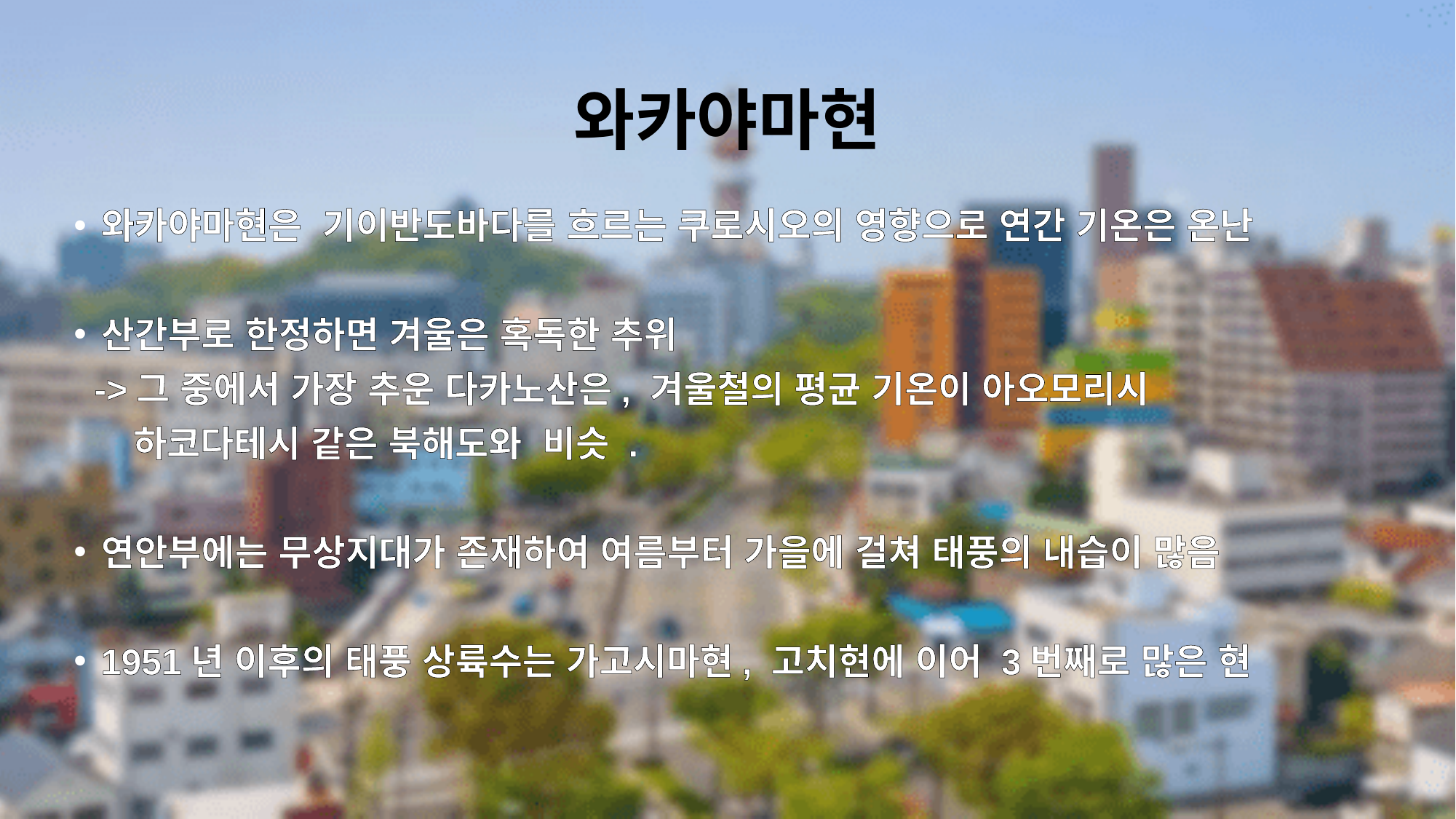

# 와카야마현
와카야마현은  기이반도바다를 흐르는 쿠로시오의 영향으로 연간 기온은 온난

산간부로 한정하면 겨울은 혹독한 추위
  ->그 중에서 가장 추운 다카노산은, 겨울철의 평균 기온이 아오모리시
     하코다테시 같은 북해도와  비슷 .

연안부에는 무상지대가 존재하여 여름부터 가을에 걸쳐 태풍의 내습이 많음

1951년 이후의 태풍 상륙수는 가고시마현, 고치현에 이어 3번째로 많은 현